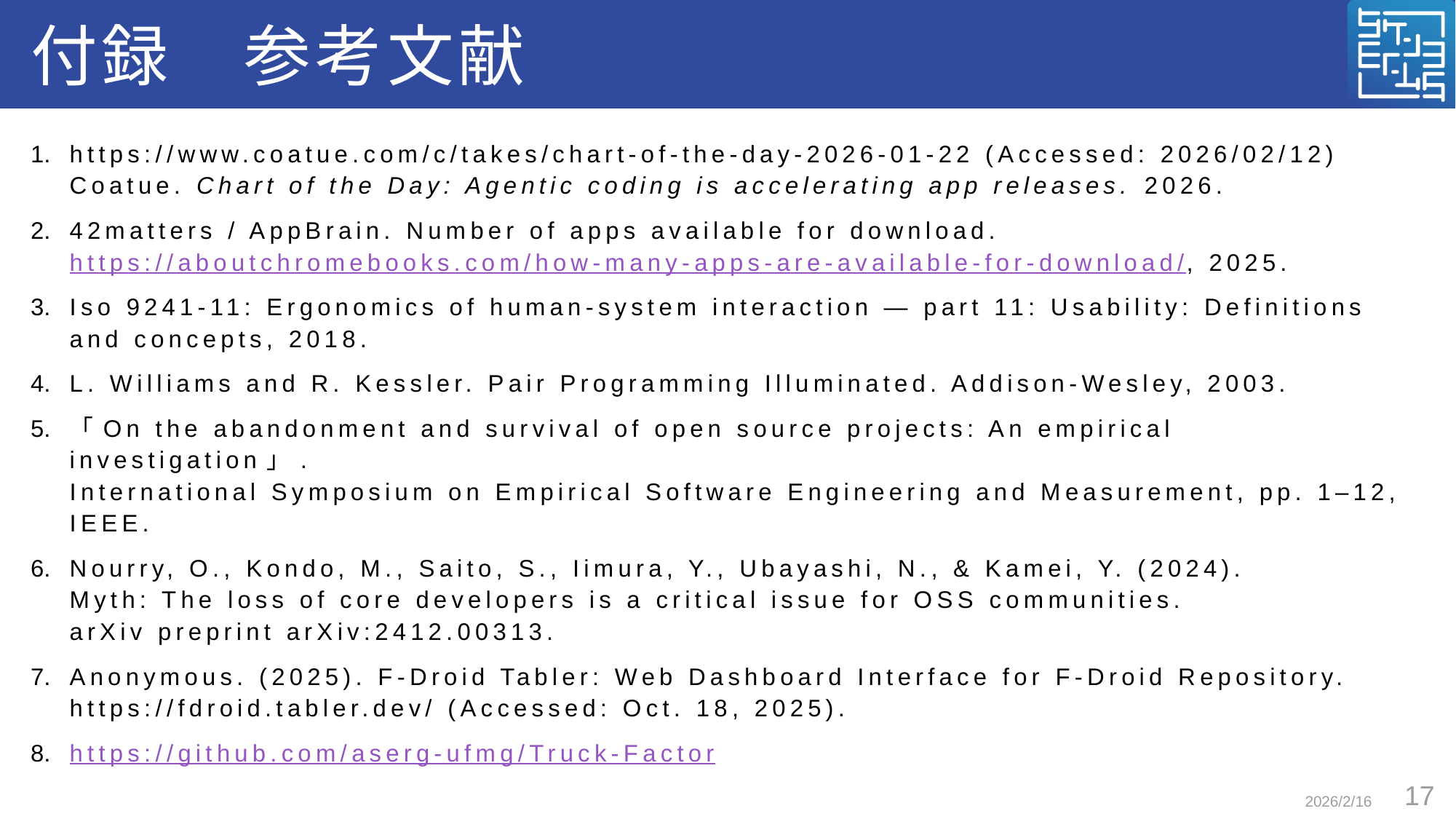

# 付録　参考文献
https://www.coatue.com/c/takes/chart-of-the-day-2026-01-22 (Accessed: 2026/02/12) Coatue. Chart of the Day: Agentic coding is accelerating app releases. 2026.
42matters / AppBrain. Number of apps available for download.　https://aboutchromebooks.com/how-many-apps-are-available-for-download/, 2025.
Iso 9241-11: Ergonomics of human-system interaction ― part 11: Usability: Definitions and concepts, 2018.
L. Williams and R. Kessler. Pair Programming Illuminated. Addison-Wesley, 2003.
「On the abandonment and survival of open source projects: An empirical investigation」.
International Symposium on Empirical Software Engineering and Measurement, pp. 1–12, IEEE.
Nourry, O., Kondo, M., Saito, S., Iimura, Y., Ubayashi, N., & Kamei, Y. (2024).
Myth: The loss of core developers is a critical issue for OSS communities.
arXiv preprint arXiv:2412.00313.
Anonymous. (2025). F-Droid Tabler: Web Dashboard Interface for F-Droid Repository. https://fdroid.tabler.dev/ (Accessed: Oct. 18, 2025).
https://github.com/aserg-ufmg/Truck-Factor

17
2026/2/16